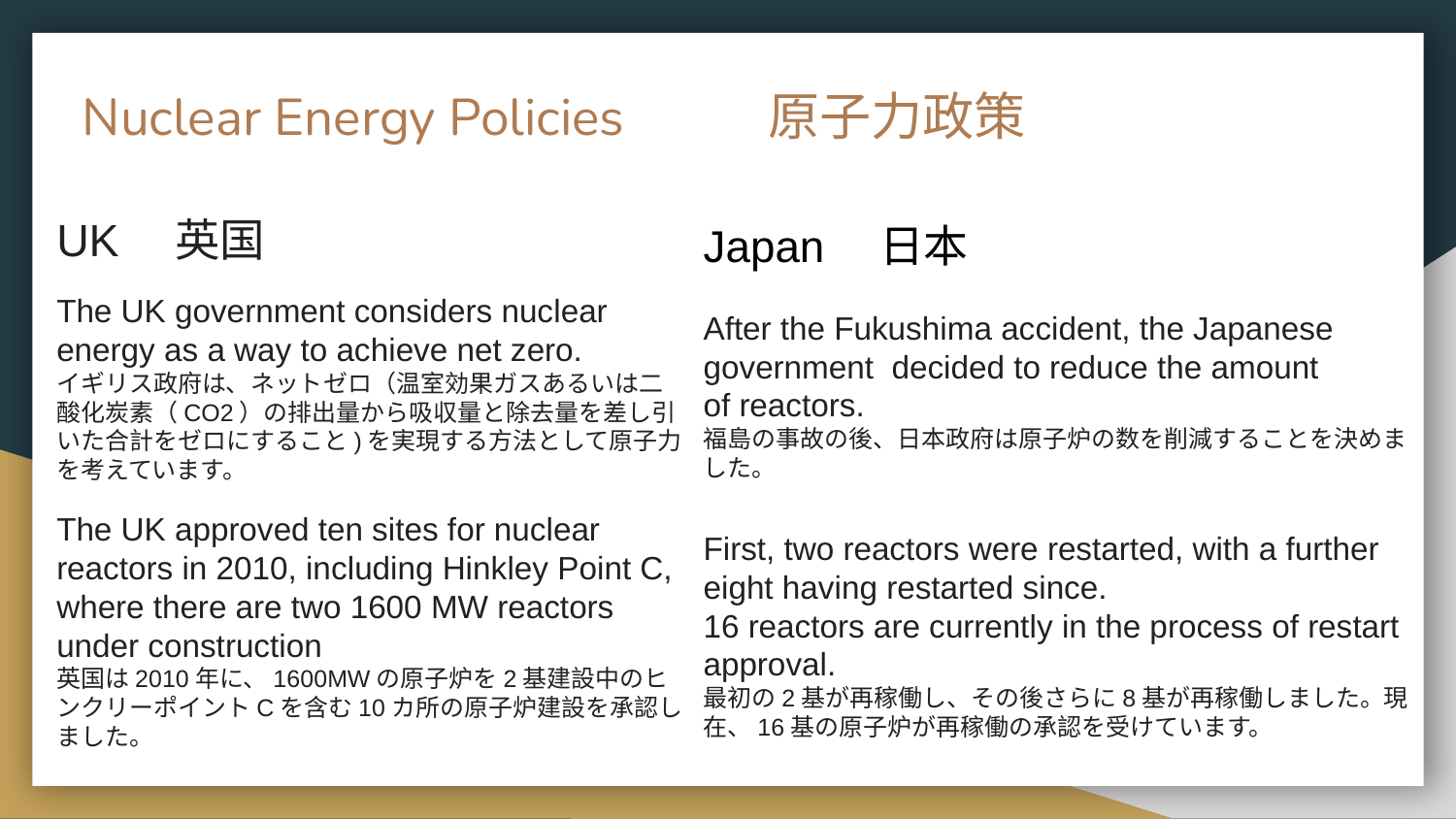

# Nuclear Energy Policies          原子力政策

Japan　日本
After the Fukushima accident, the Japanese government  decided to reduce the amount
of reactors.
福島の事故の後、日本政府は原子炉の数を削減することを決めました。
First, two reactors were restarted, with a further eight having restarted since.
16 reactors are currently in the process of restart approval.
最初の2基が再稼働し、その後さらに8基が再稼働しました。現在、16基の原子炉が再稼働の承認を受けています。
UK　英国
The UK government considers nuclear energy as a way to achieve net zero.
イギリス政府は、ネットゼロ（温室効果ガスあるいは二酸化炭素（CO2）の排出量から吸収量と除去量を差し引いた合計をゼロにすること)を実現する方法として原子力を考えています。
The UK approved ten sites for nuclear reactors in 2010, including Hinkley Point C, where there are two 1600 MW reactors under construction
英国は2010年に、1600MWの原子炉を2基建設中のヒンクリーポイントCを含む10カ所の原子炉建設を承認しました。